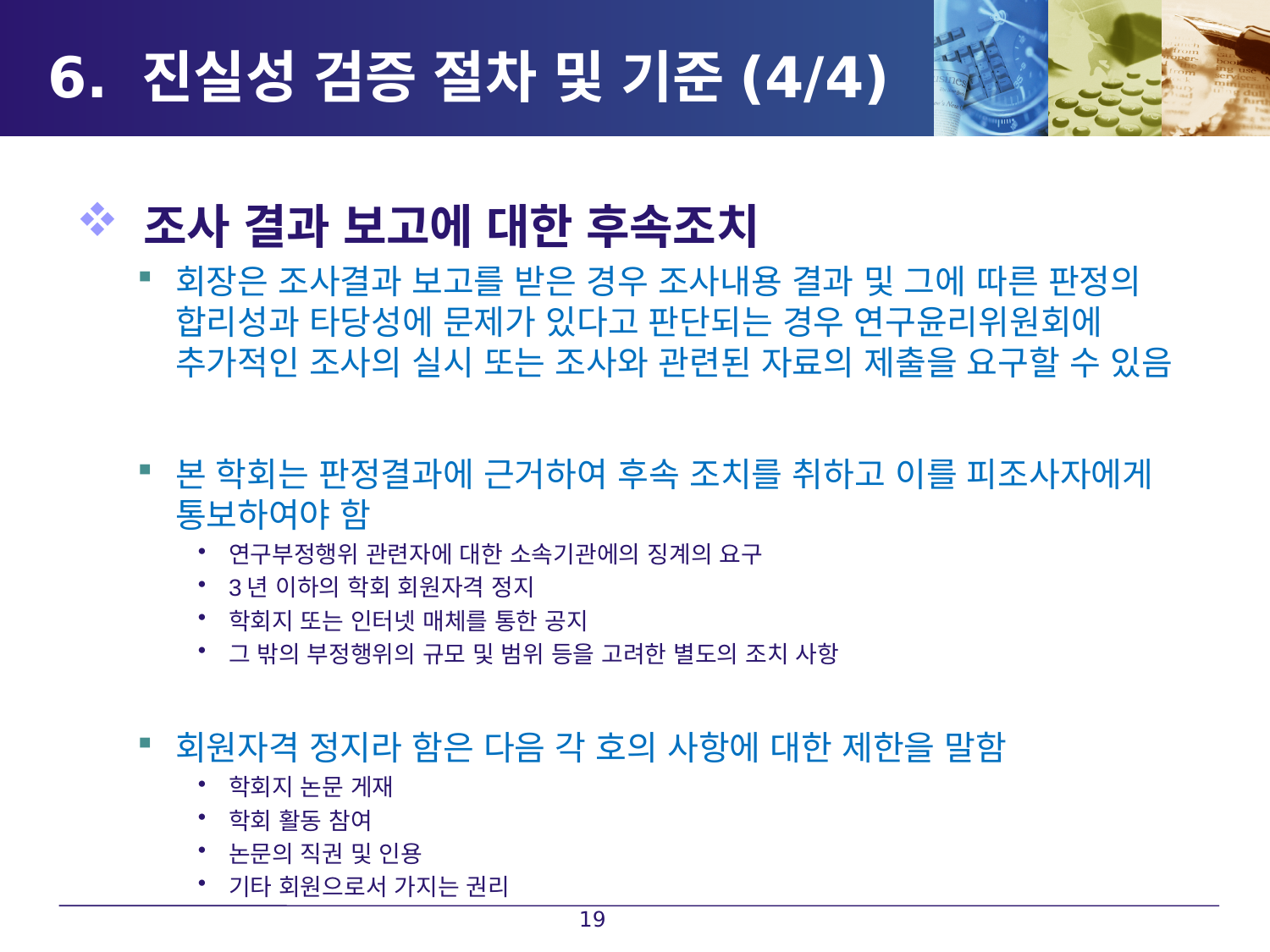

# 6. 진실성 검증 절차 및 기준(4/4)
 조사 결과 보고에 대한 후속조치
회장은 조사결과 보고를 받은 경우 조사내용 결과 및 그에 따른 판정의 합리성과 타당성에 문제가 있다고 판단되는 경우 연구윤리위원회에 추가적인 조사의 실시 또는 조사와 관련된 자료의 제출을 요구할 수 있음

본 학회는 판정결과에 근거하여 후속 조치를 취하고 이를 피조사자에게 통보하여야 함
연구부정행위 관련자에 대한 소속기관에의 징계의 요구
3년 이하의 학회 회원자격 정지
학회지 또는 인터넷 매체를 통한 공지
그 밖의 부정행위의 규모 및 범위 등을 고려한 별도의 조치 사항

회원자격 정지라 함은 다음 각 호의 사항에 대한 제한을 말함
학회지 논문 게재
학회 활동 참여
논문의 직권 및 인용
기타 회원으로서 가지는 권리

19